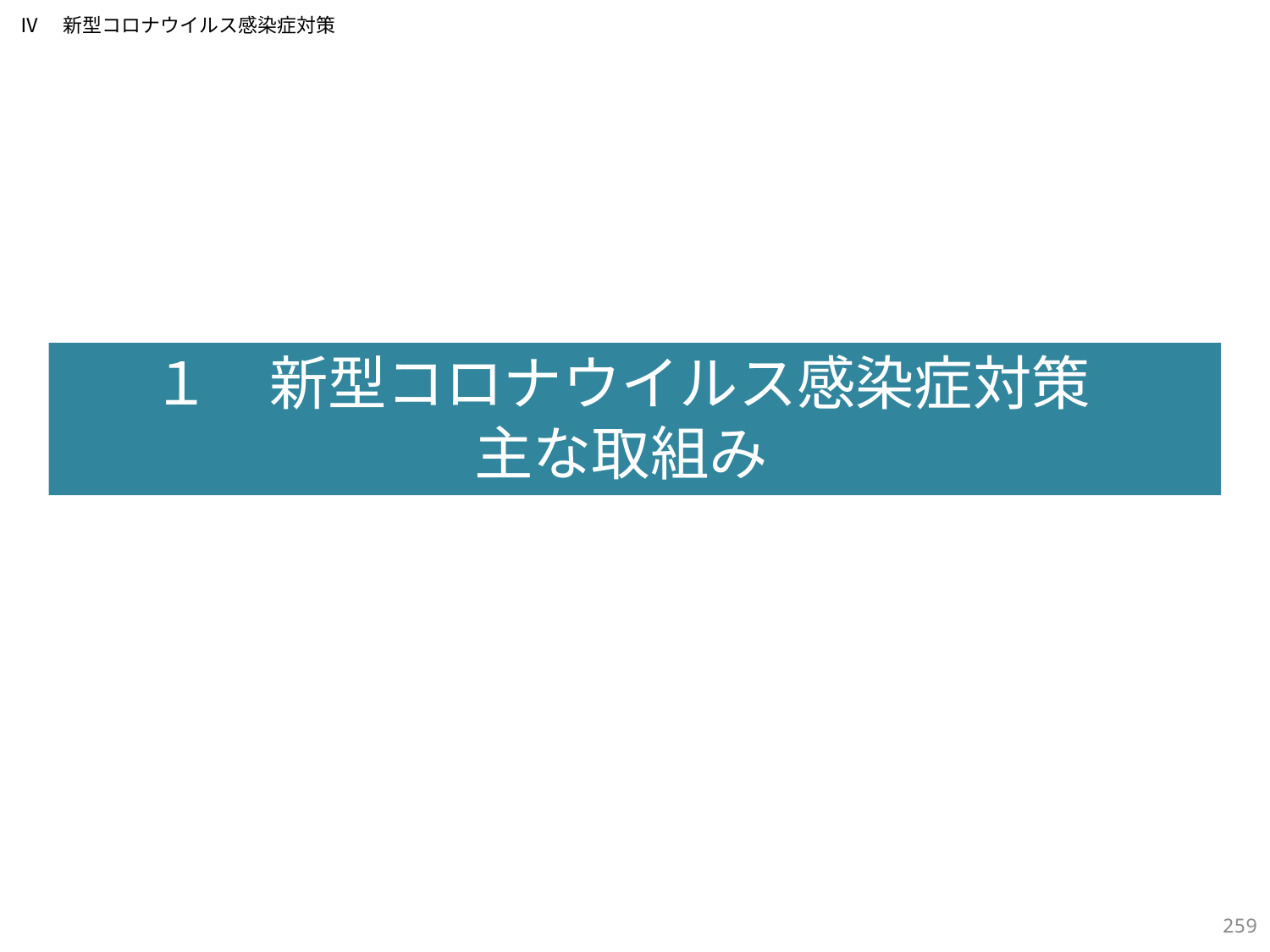

Ⅳ　新型コロナウイルス感染症対策
１　新型コロナウイルス感染症対策
主な取組み

259